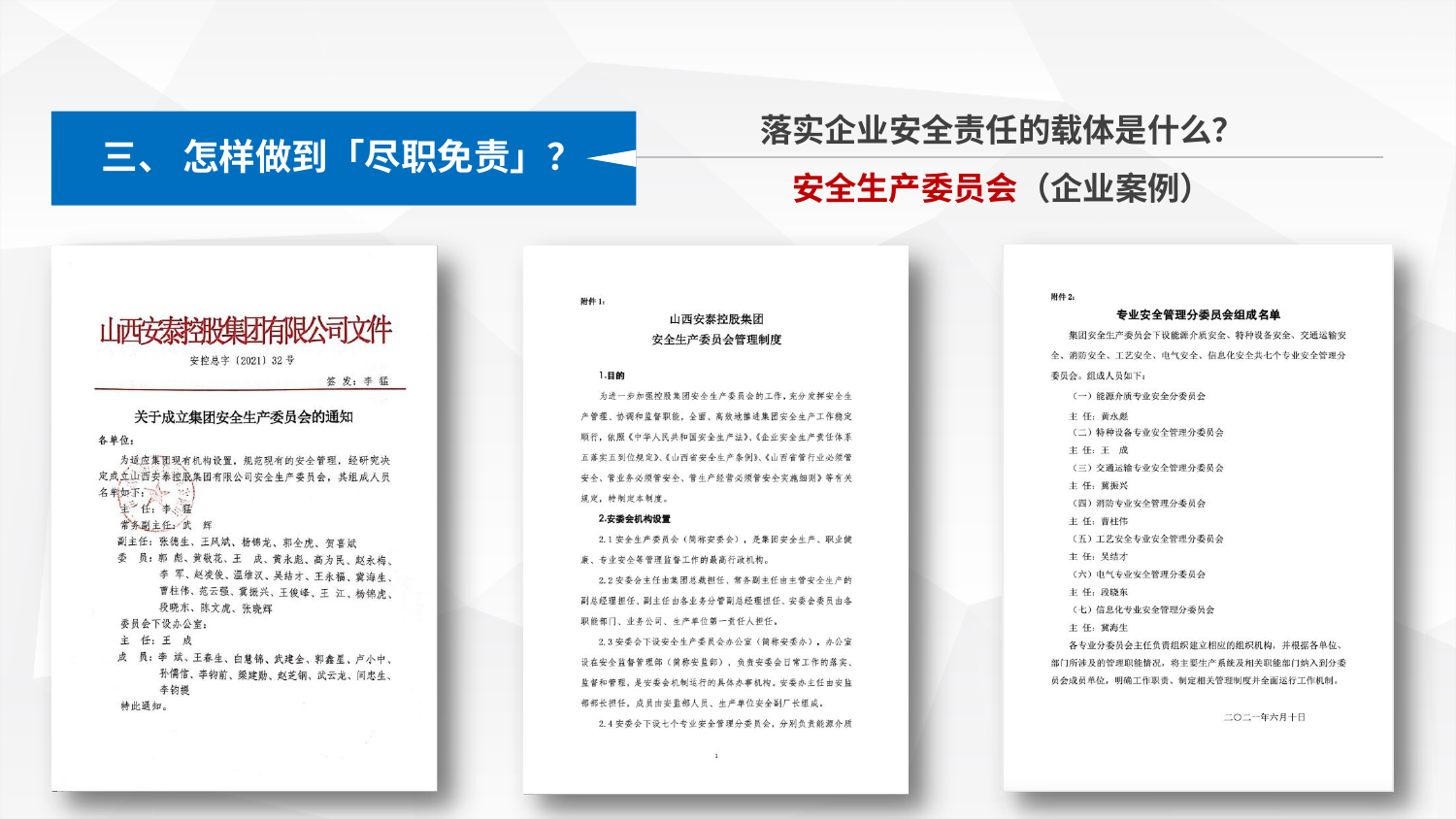

落实企业安全责任的载体是什么？

三、 怎样做到「尽职免责」？

安全生产委员会（企业案例）